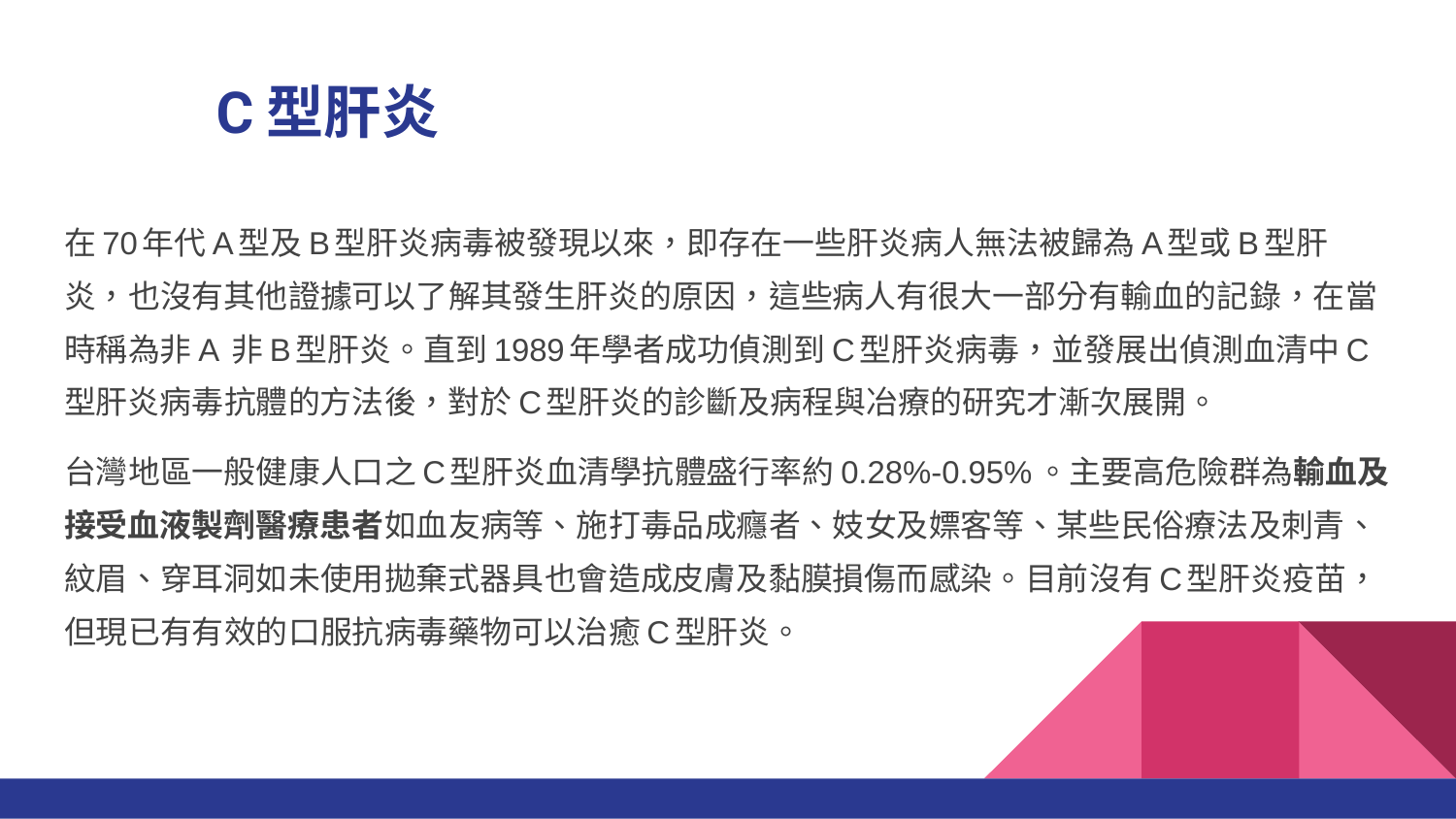

# C型肝炎
在70年代A型及B型肝炎病毒被發現以來，即存在一些肝炎病人無法被歸為A型或B型肝炎，也沒有其他證據可以了解其發生肝炎的原因，這些病人有很大一部分有輸血的記錄，在當時稱為非A 非B型肝炎。直到1989年學者成功偵測到C型肝炎病毒，並發展出偵測血清中C型肝炎病毒抗體的方法後，對於C型肝炎的診斷及病程與冶療的研究才漸次展開。
台灣地區一般健康人口之C型肝炎血清學抗體盛行率約0.28%-0.95%。主要高危險群為輸血及接受血液製劑醫療患者如血友病等、施打毒品成癮者、妓女及嫖客等、某些民俗療法及刺青、紋眉、穿耳洞如未使用拋棄式器具也會造成皮膚及黏膜損傷而感染。目前沒有C型肝炎疫苗，但現已有有效的口服抗病毒藥物可以治癒C型肝炎。